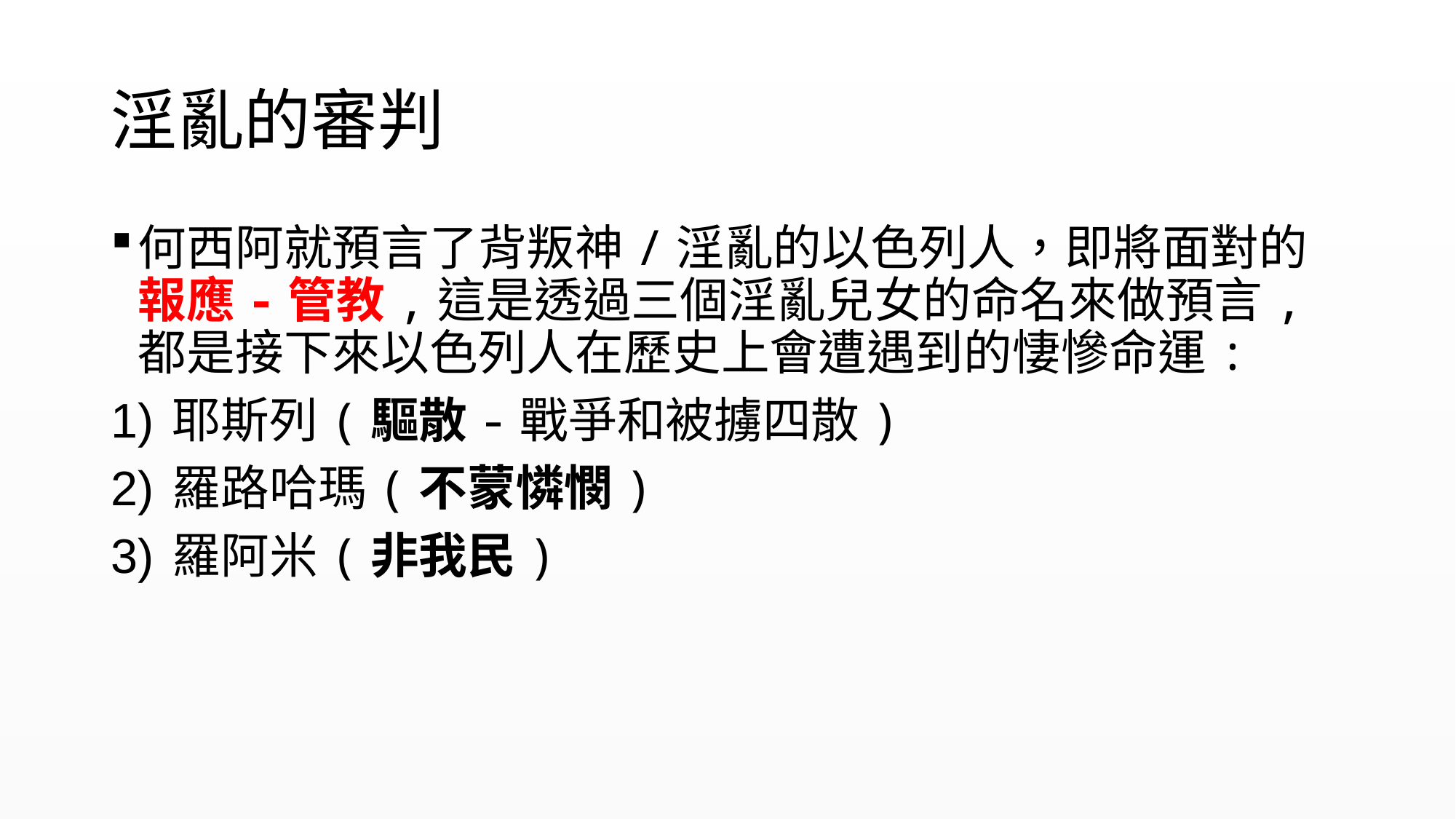

# 淫亂的審判
何西阿就預言了背叛神/淫亂的以色列人，即將面對的報應-管教,這是透過三個淫亂兒女的命名來做預言,都是接下來以色列人在歷史上會遭遇到的悽慘命運:
耶斯列(驅散-戰爭和被擄四散)
羅路哈瑪(不蒙憐憫)
羅阿米(非我民)